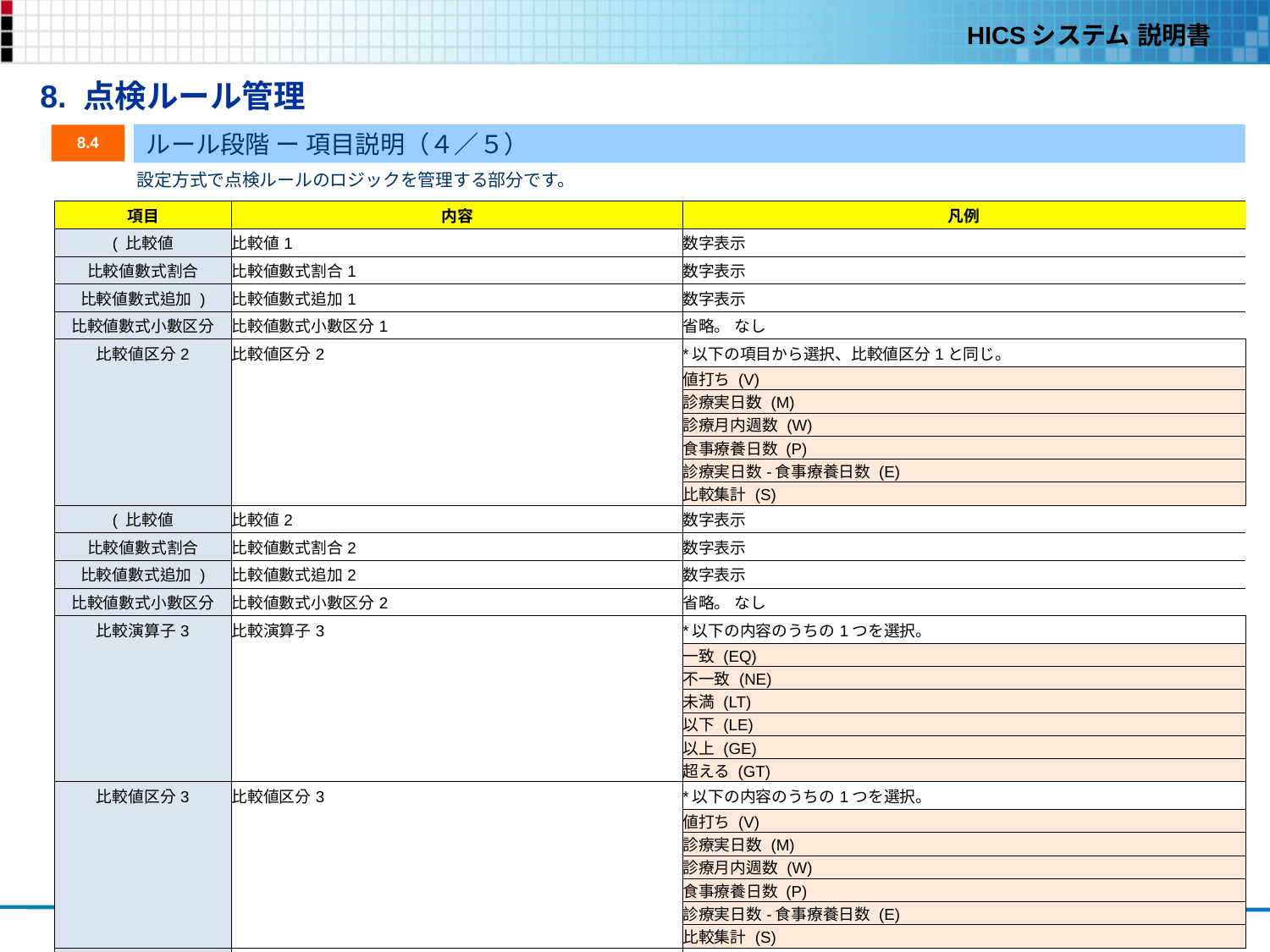

8. 点検ルール管理
ルール段階 ー 項目説明（４／５）
8.4
設定方式で点検ルールのロジックを管理する部分です。
| 項目 | 内容 | 凡例 |
| --- | --- | --- |
| ( 比較値 | 比較値1 | 数字表示 |
| 比較値數式割合 | 比較値數式割合1 | 数字表示 |
| 比較値數式追加 ) | 比較値數式追加1 | 数字表示 |
| 比較値數式小數区分 | 比較値數式小數区分1 | 省略。 なし |
| 比較値区分2 | 比較値区分2 | \*以下の項目から選択、比較値区分1と同じ。 |
|  |  | 値打ち (V) |
|  |  | 診療実日数 (M) |
|  |  | 診療月内週数 (W) |
|  |  | 食事療養日数 (P) |
|  |  | 診療実日数-食事療養日数 (E) |
|  |  | 比較集計 (S) |
| ( 比較値 | 比較値2 | 数字表示 |
| 比較値數式割合 | 比較値數式割合2 | 数字表示 |
| 比較値數式追加 ) | 比較値數式追加2 | 数字表示 |
| 比較値數式小數区分 | 比較値數式小數区分2 | 省略。 なし |
| 比較演算子3 | 比較演算子3 | \*以下の内容のうちの1つを選択。 |
|  |  | 一致 (EQ) |
|  |  | 不一致 (NE) |
|  |  | 未満 (LT) |
|  |  | 以下 (LE) |
|  |  | 以上 (GE) |
|  |  | 超える (GT) |
| 比較値区分3 | 比較値区分3 | \*以下の内容のうちの1つを選択。 |
|  |  | 値打ち (V) |
|  |  | 診療実日数 (M) |
|  |  | 診療月内週数 (W) |
|  |  | 食事療養日数 (P) |
|  |  | 診療実日数-食事療養日数 (E) |
|  |  | 比較集計 (S) |
| ( 比較値 ) | 比較値3 | 数字表示 |
19